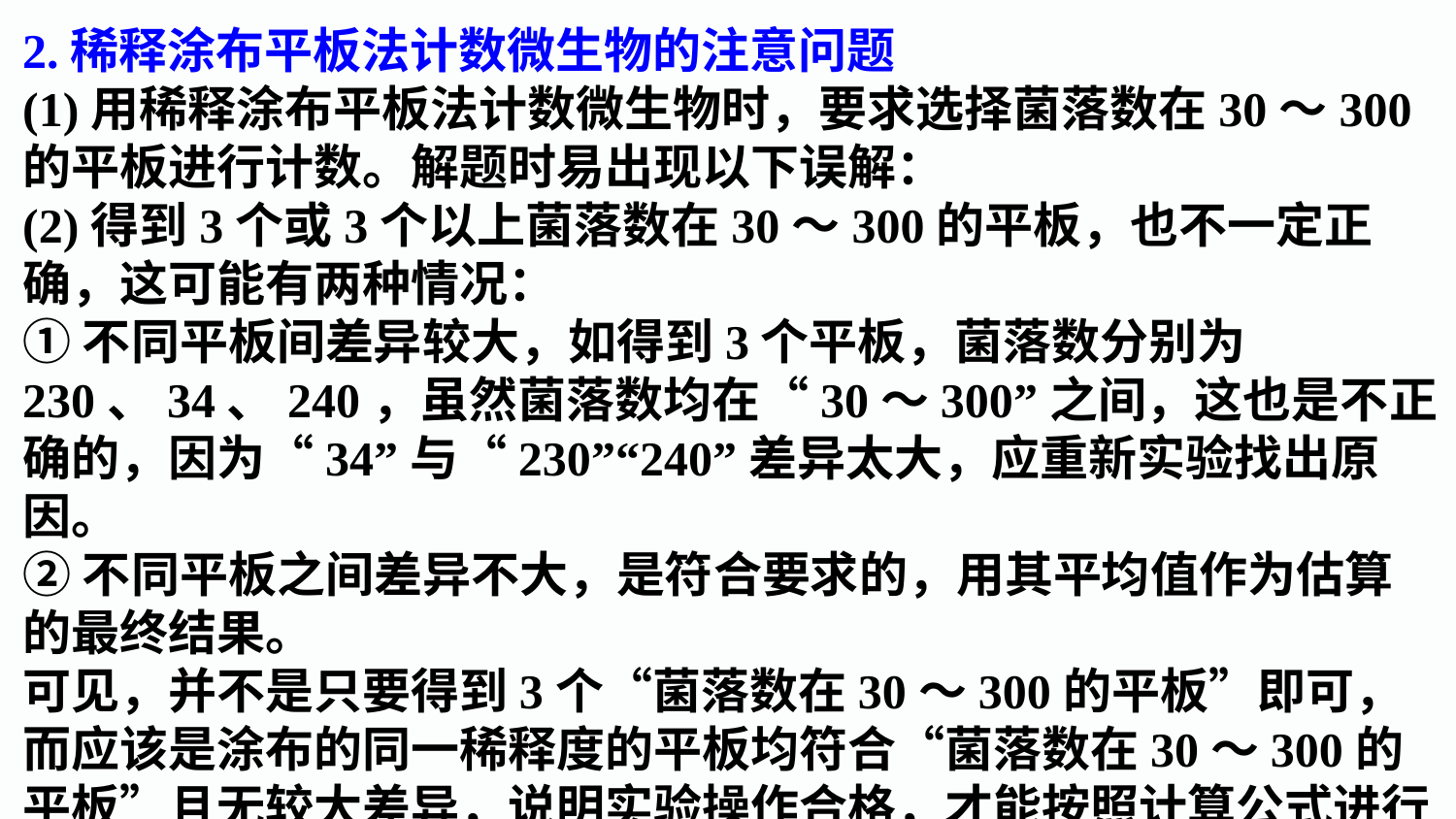

2.稀释涂布平板法计数微生物的注意问题
(1)用稀释涂布平板法计数微生物时，要求选择菌落数在30～300的平板进行计数。解题时易出现以下误解：
(2)得到3个或3个以上菌落数在30～300的平板，也不一定正确，这可能有两种情况：
①不同平板间差异较大，如得到3个平板，菌落数分别为230、34、240，虽然菌落数均在“30～300”之间，这也是不正确的，因为“34”与“230”“240”差异太大，应重新实验找出原因。
②不同平板之间差异不大，是符合要求的，用其平均值作为估算的最终结果。
可见，并不是只要得到3个“菌落数在30～300的平板”即可，而应该是涂布的同一稀释度的平板均符合“菌落数在30～300的平板”且无较大差异，说明实验操作合格，才能按照计算公式进行计算。